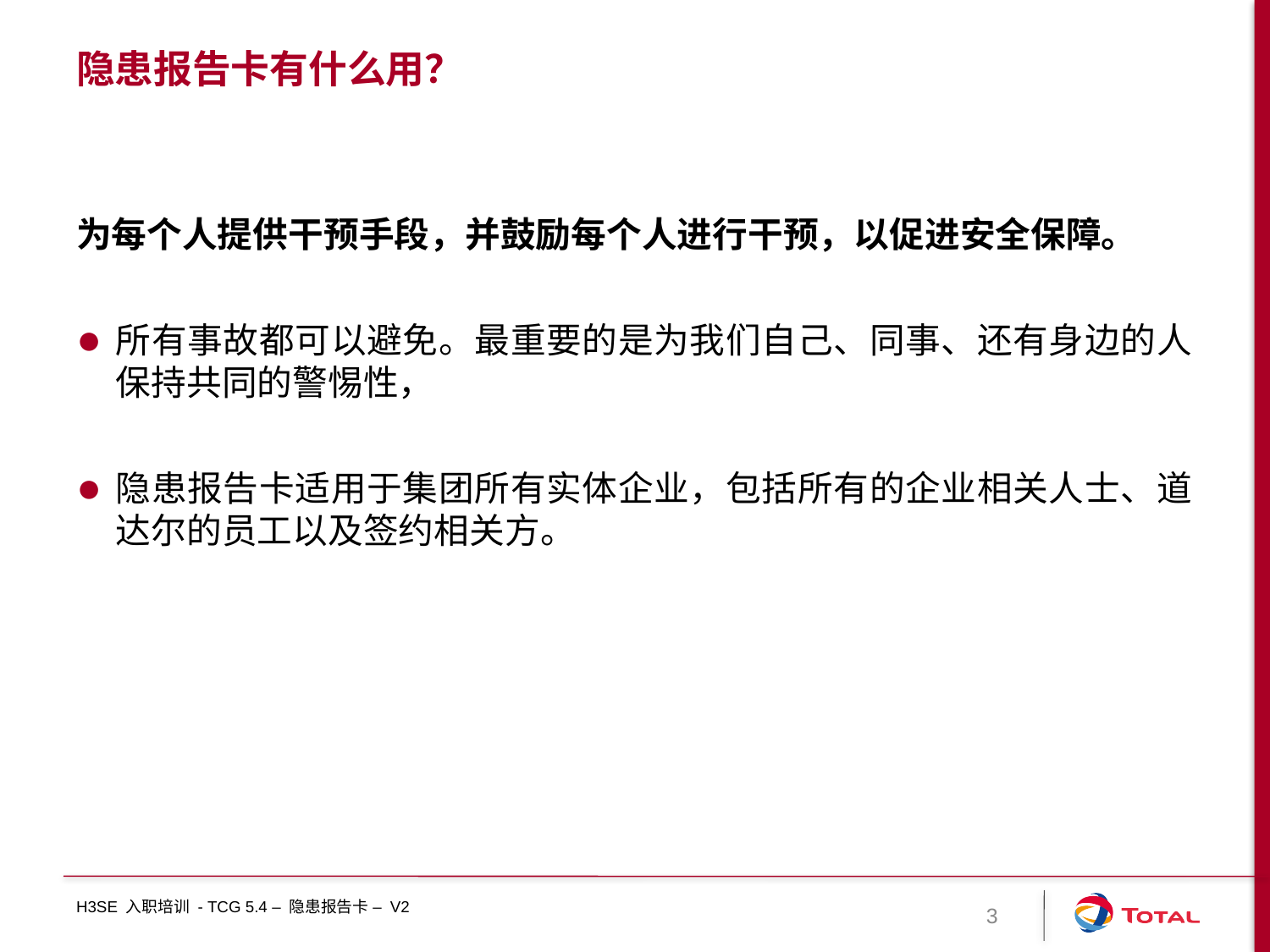

# 隐患报告卡有什么用？
为每个人提供干预手段，并鼓励每个人进行干预，以促进安全保障。

所有事故都可以避免。最重要的是为我们自己、同事、还有身边的人保持共同的警惕性，

隐患报告卡适用于集团所有实体企业，包括所有的企业相关人士、道达尔的员工以及签约相关方。
H3SE 入职培训 - TCG 5.4 – 隐患报告卡 – V2
3